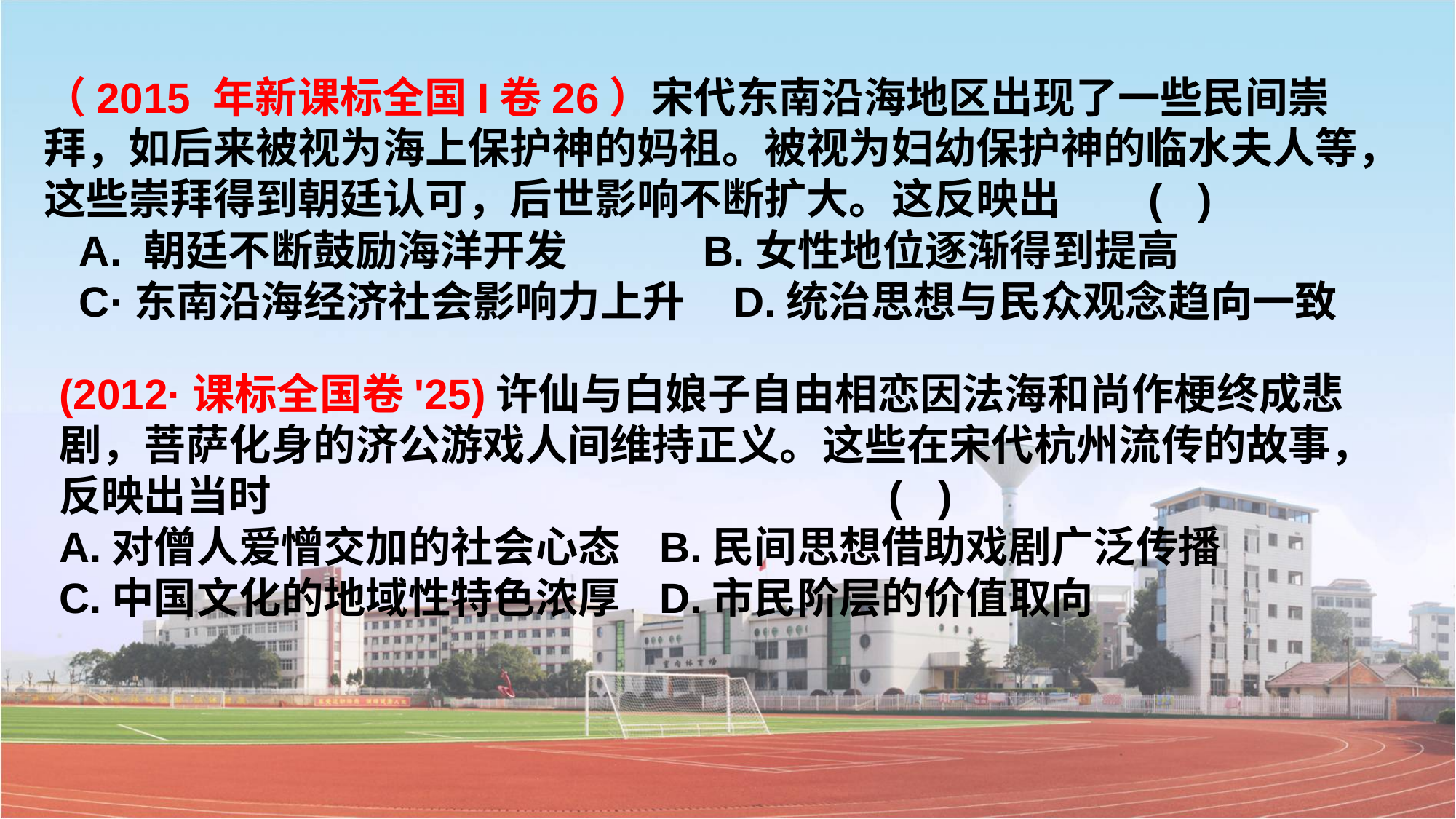

（2015 年新课标全国I卷26）宋代东南沿海地区出现了一些民间崇拜，如后来被视为海上保护神的妈祖。被视为妇幼保护神的临水夫人等，这些崇拜得到朝廷认可，后世影响不断扩大。这反映出        (   )
   A. 朝廷不断鼓励海洋开发             B.女性地位逐渐得到提高
   C·东南沿海经济社会影响力上升    D.统治思想与民众观念趋向一致
(2012·课标全国卷'25)许仙与白娘子自由相恋因法海和尚作梗终成悲剧，菩萨化身的济公游戏人间维持正义。这些在宋代杭州流传的故事，反映出当时                                                               (   )
A.对僧人爱憎交加的社会心态   B.民间思想借助戏剧广泛传播
C.中国文化的地域性特色浓厚   D.市民阶层的价值取向